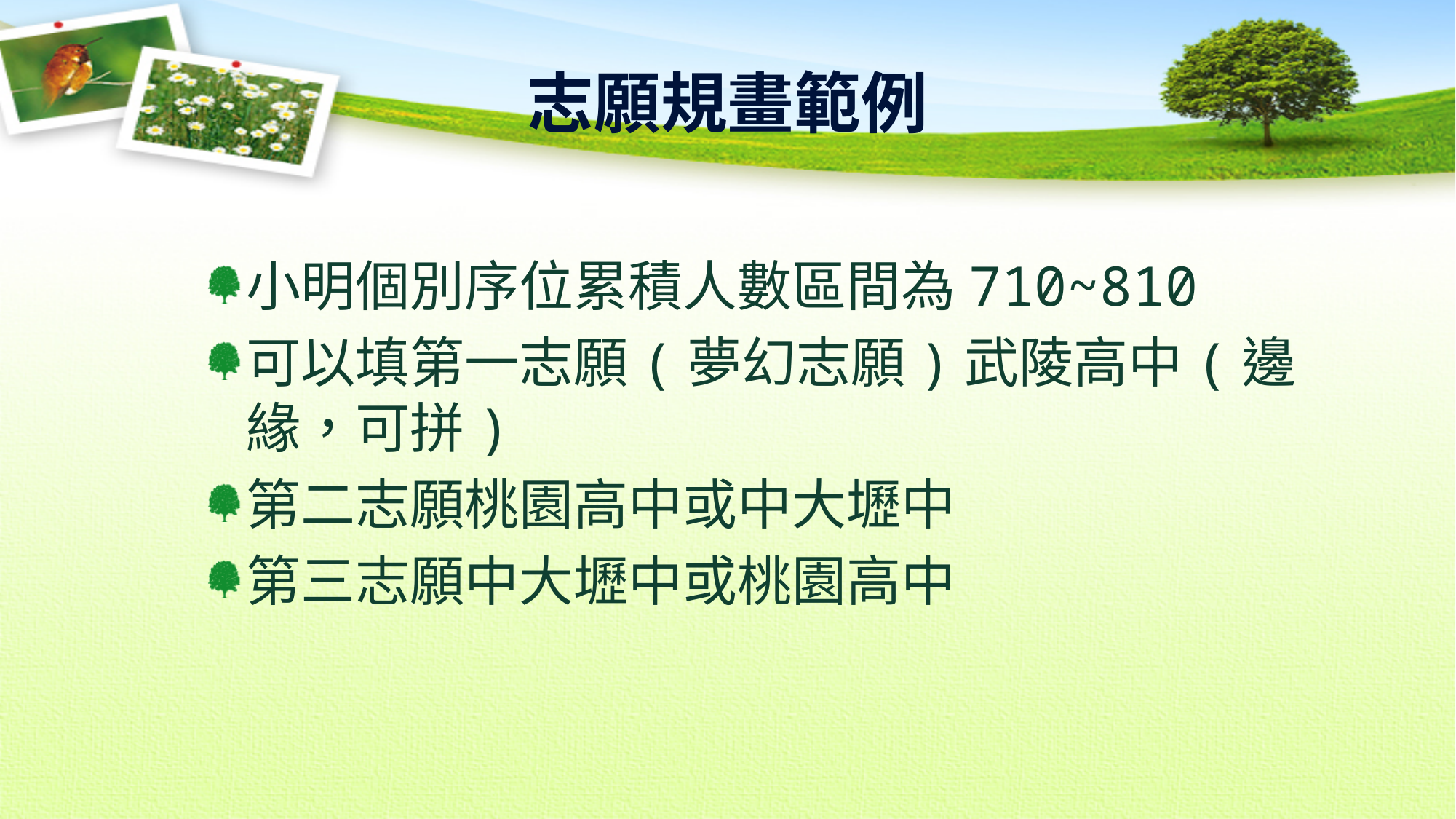

志願規畫範例
小明個別序位累積人數區間為710~810
可以填第一志願(夢幻志願)武陵高中(邊緣，可拼)
第二志願桃園高中或中大壢中
第三志願中大壢中或桃園高中